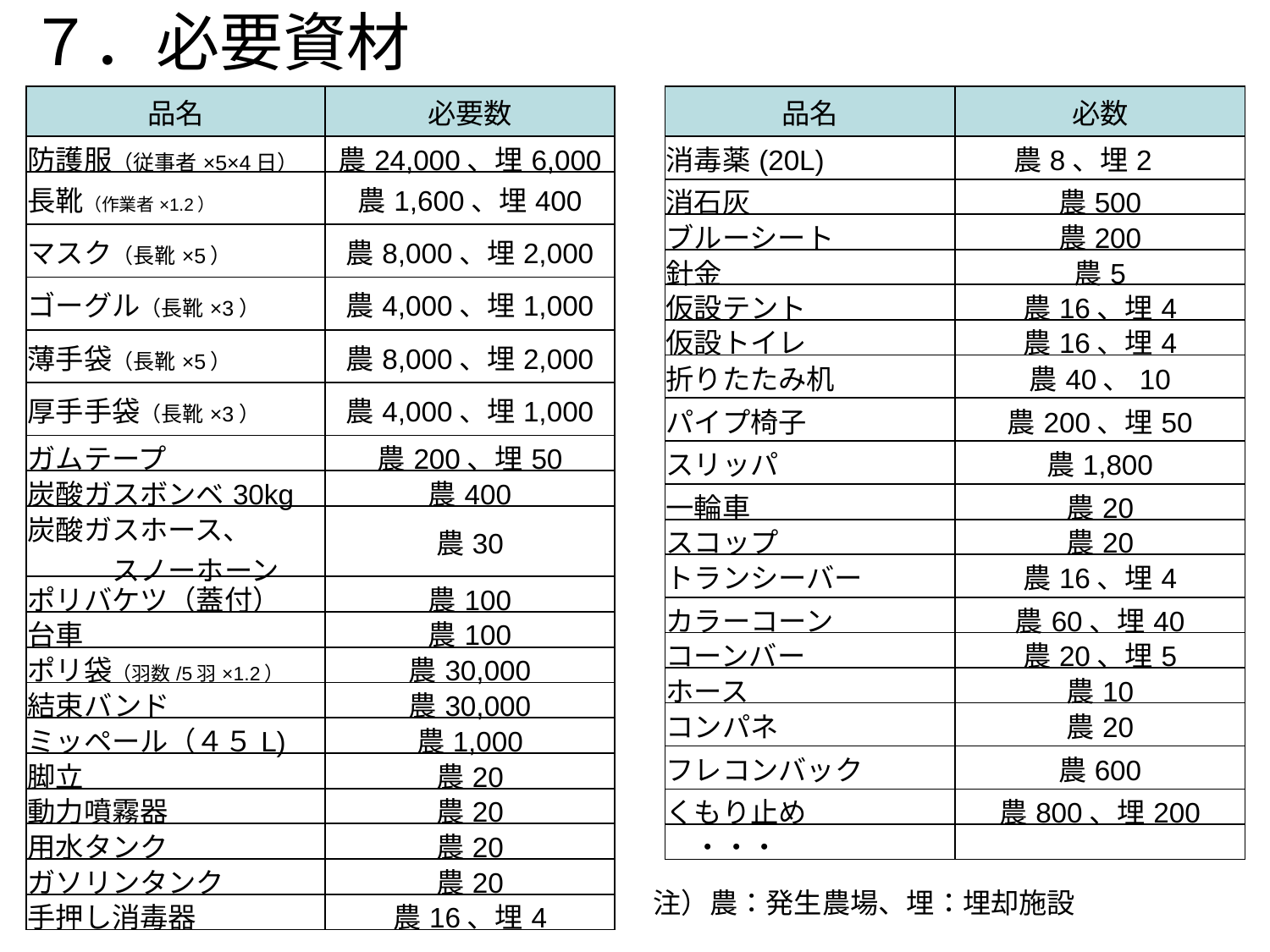

７．必要資材
| 品名 | 必要数 |
| --- | --- |
| 防護服（従事者×5×4日） | 農24,000、埋6,000 |
| 長靴（作業者×1.2） | 農1,600、埋400 |
| マスク（長靴×5） | 農8,000、埋2,000 |
| ゴーグル（長靴×3） | 農4,000、埋1,000 |
| 薄手袋（長靴×5） | 農8,000、埋2,000 |
| 厚手手袋（長靴×3） | 農4,000、埋1,000 |
| ガムテープ | 農200、埋50 |
| 炭酸ガスボンベ30kg | 農400 |
| 炭酸ガスホース、 　　　スノーホーン | 農30 |
| ポリバケツ（蓋付） | 農100 |
| 台車 | 農100 |
| ポリ袋（羽数/5羽×1.2） | 農30,000 |
| 結束バンド | 農30,000 |
| ミッペール（４５L) | 農1,000 |
| 脚立 | 農20 |
| 動力噴霧器 | 農20 |
| 用水タンク | 農20 |
| ガソリンタンク | 農20 |
| 手押し消毒器 | 農16、埋4 |
| 品名 | 必数 |
| --- | --- |
| 消毒薬(20L) | 農8、埋2 |
| 消石灰 | 農500 |
| ブルーシート | 農200 |
| 針金 | 農5 |
| 仮設テント | 農16、埋4 |
| 仮設トイレ | 農16、埋4 |
| 折りたたみ机 | 農40、10 |
| パイプ椅子 | 農200、埋50 |
| スリッパ | 農1,800 |
| 一輪車 | 農20 |
| スコップ | 農20 |
| トランシーバー | 農16、埋4 |
| カラーコーン | 農60、埋40 |
| コーンバー | 農20、埋5 |
| ホース | 農10 |
| コンパネ | 農20 |
| フレコンバック | 農600 |
| くもり止め | 農800、埋200 |
| ・・・ |  |
注）農：発生農場、埋：埋却施設